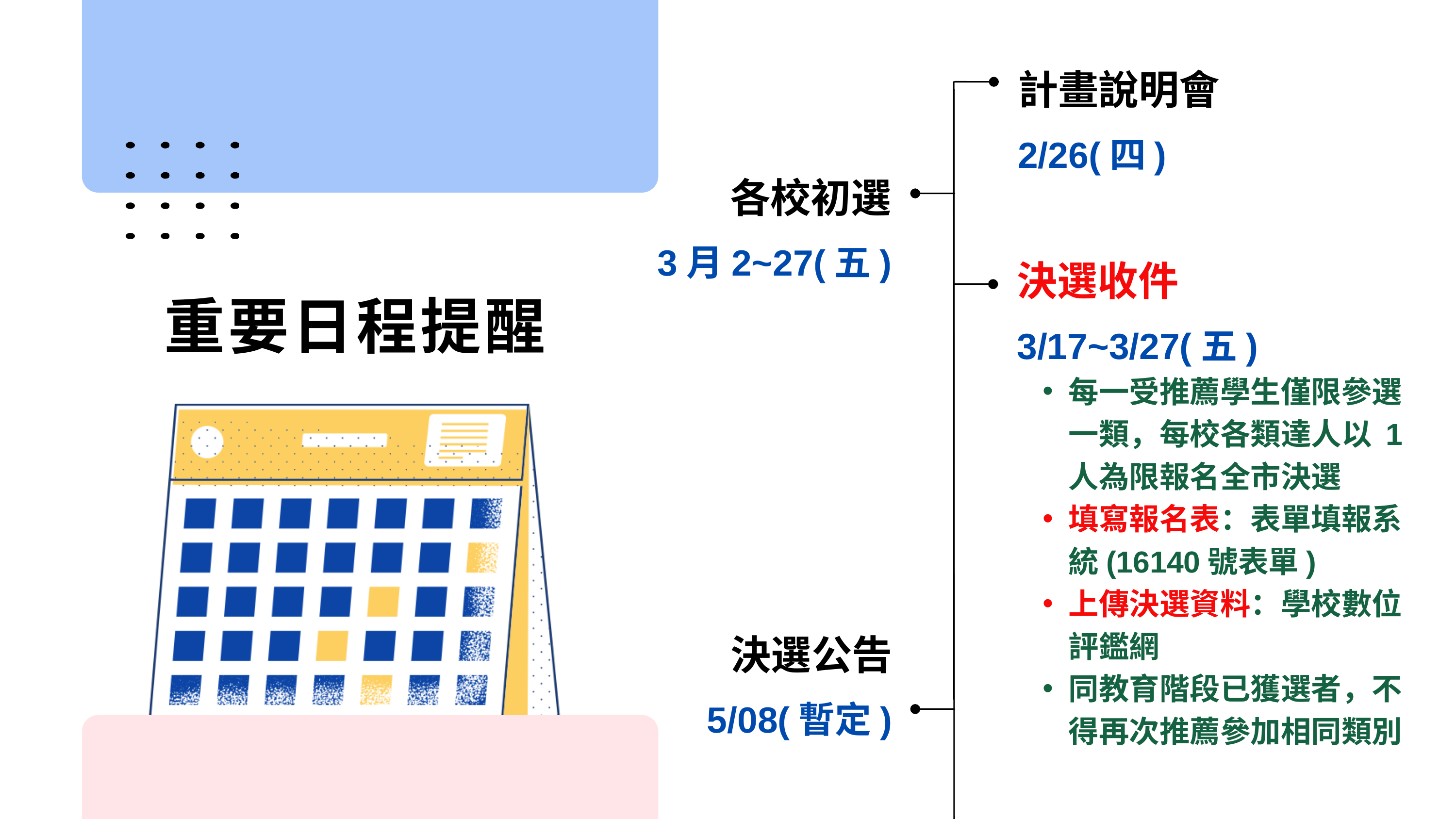

計畫說明會
2/26(四)

各校初選
3月2~27(五)

決選收件
3/17~3/27(五)
每一受推薦學生僅限參選一類，每校各類達人以 1人為限報名全市決選
填寫報名表：表單填報系統(16140號表單)
上傳決選資料：學校數位評鑑網
同教育階段已獲選者，不得再次推薦參加相同類別
重要日程提醒

決選公告
5/08(暫定)